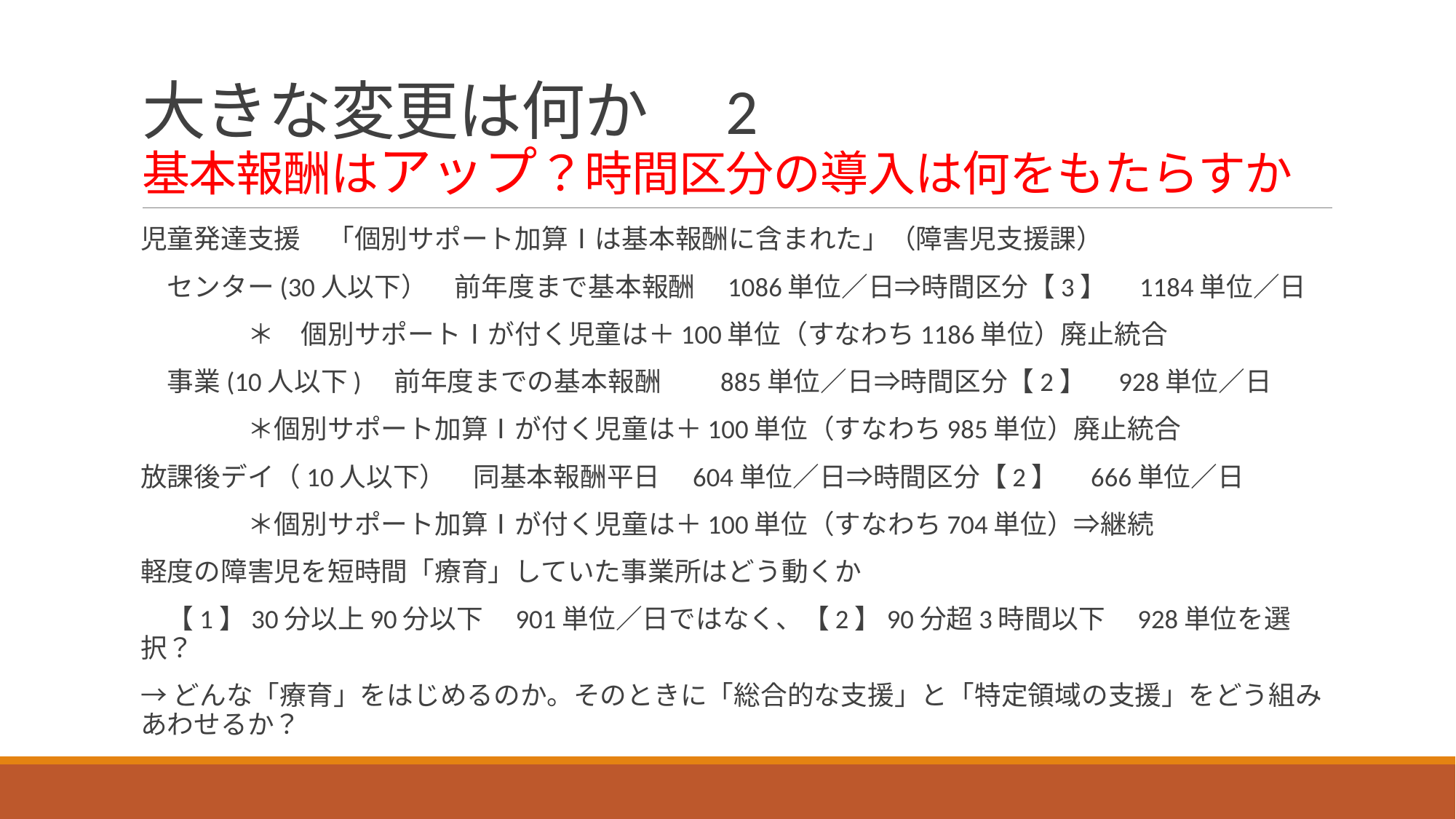

# 大きな変更は何か　2 基本報酬はアップ？時間区分の導入は何をもたらすか
児童発達支援　「個別サポート加算Ⅰは基本報酬に含まれた」（障害児支援課）
　センター(30人以下）　前年度まで基本報酬　1086単位／日⇒時間区分【3】　1184単位／日
　　　　＊　個別サポートⅠが付く児童は＋100単位（すなわち1186単位）廃止統合
　事業(10人以下)　前年度までの基本報酬　　885単位／日⇒時間区分【2】　928単位／日
　　　　＊個別サポート加算Ⅰが付く児童は＋100単位（すなわち985単位）廃止統合
放課後デイ（10人以下）　同基本報酬平日　604単位／日⇒時間区分【2】　666単位／日
　　　　＊個別サポート加算Ⅰが付く児童は＋100単位（すなわち704単位）⇒継続
軽度の障害児を短時間「療育」していた事業所はどう動くか
　【1】30分以上90分以下　901単位／日ではなく、【2】90分超3時間以下　928単位を選択？
→どんな「療育」をはじめるのか。そのときに「総合的な支援」と「特定領域の支援」をどう組みあわせるか？